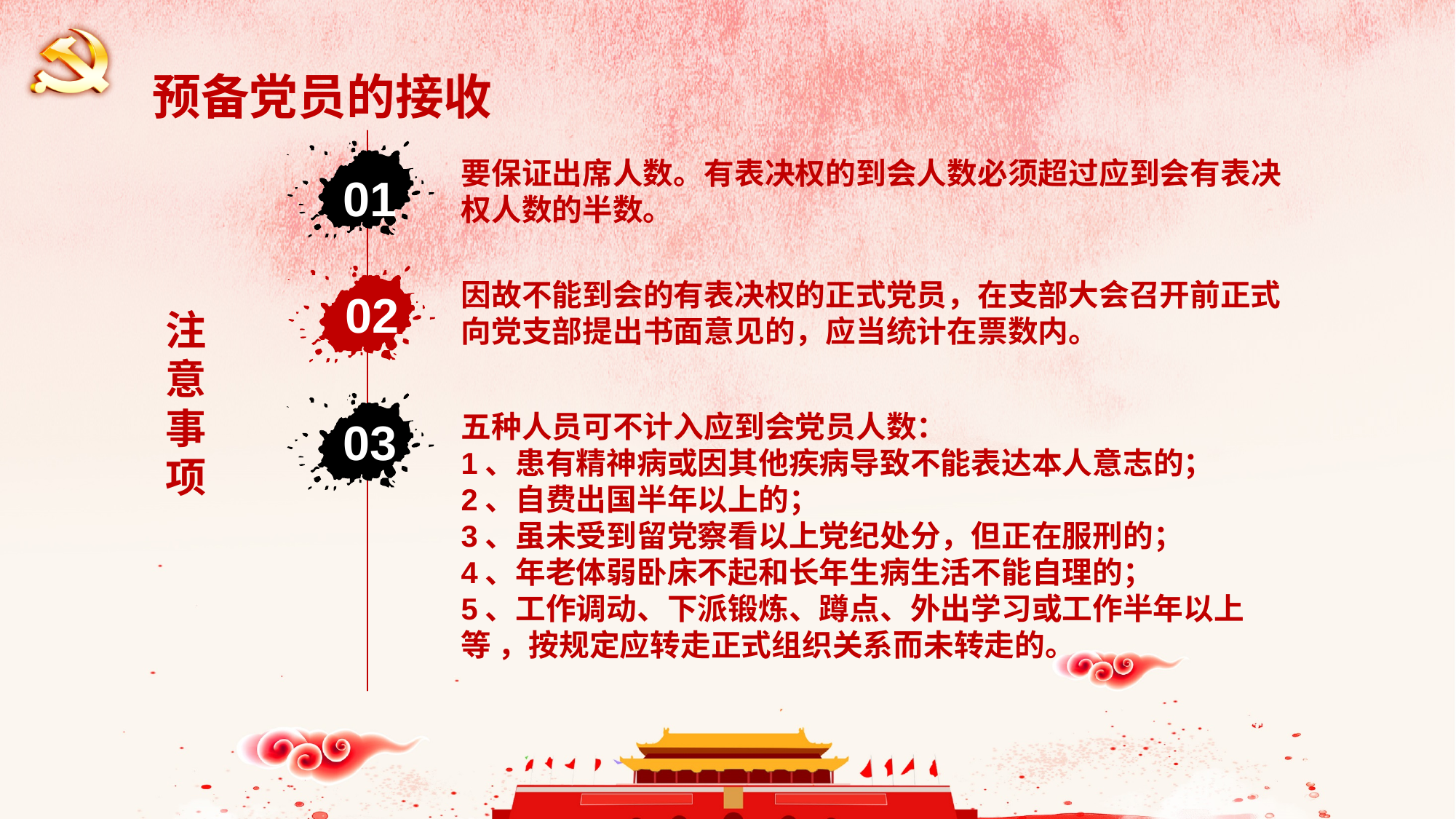

预备党员的接收

要保证出席人数。有表决权的到会人数必须超过应到会有表决权人数的半数。
01

因故不能到会的有表决权的正式党员，在支部大会召开前正式向党支部提出书面意见的，应当统计在票数内。
02
注
意
事
项

五种人员可不计入应到会党员人数：
1、患有精神病或因其他疾病导致不能表达本人意志的；
2、自费出国半年以上的；
3、虽未受到留党察看以上党纪处分，但正在服刑的；
4、年老体弱卧床不起和长年生病生活不能自理的；
5、工作调动、下派锻炼、蹲点、外出学习或工作半年以上等 ，按规定应转走正式组织关系而未转走的。
03